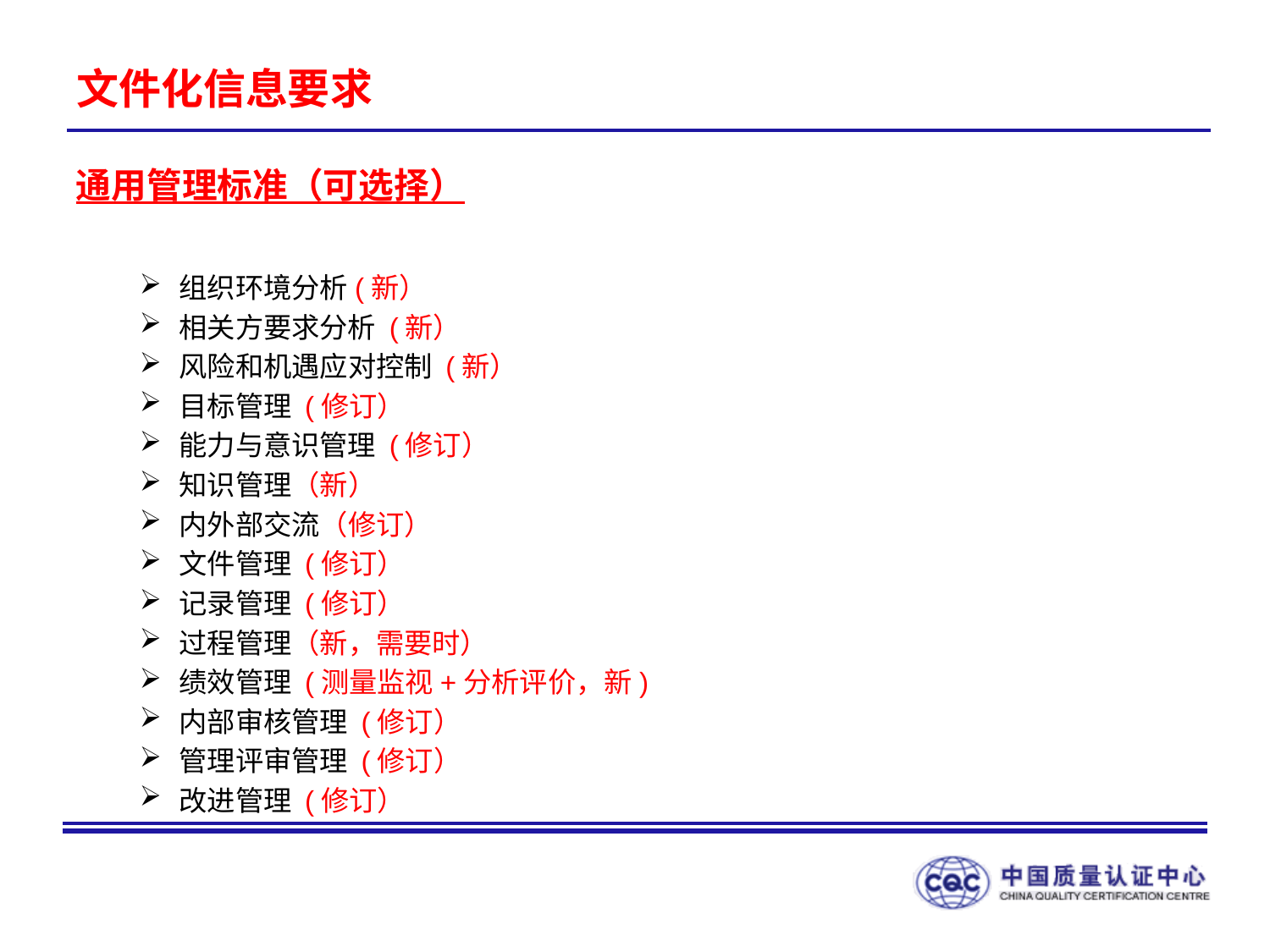

# 文件化信息要求
通用管理标准（可选择）

组织环境分析(新）
相关方要求分析 (新）
风险和机遇应对控制 (新）
目标管理 (修订）
能力与意识管理 (修订）
知识管理（新）
内外部交流（修订）
文件管理 (修订）
记录管理 (修订）
过程管理（新，需要时）
绩效管理 (测量监视+分析评价，新)
内部审核管理 (修订）
管理评审管理 (修订）
改进管理 (修订）